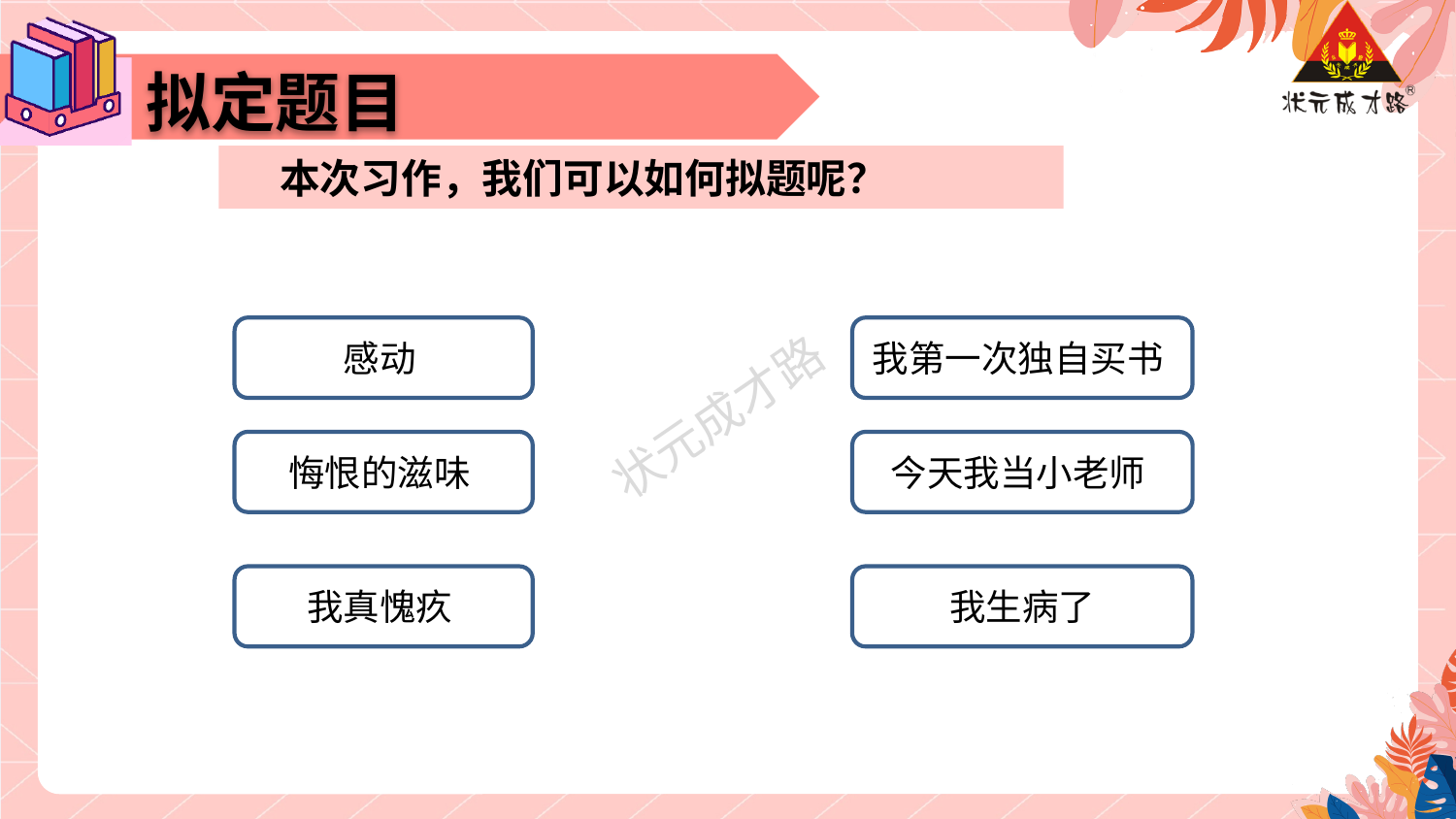

拟定题目
    本次习作，我们可以如何拟题呢？
感动
我第一次独自买书
悔恨的滋味
今天我当小老师
我真愧疚
我生病了